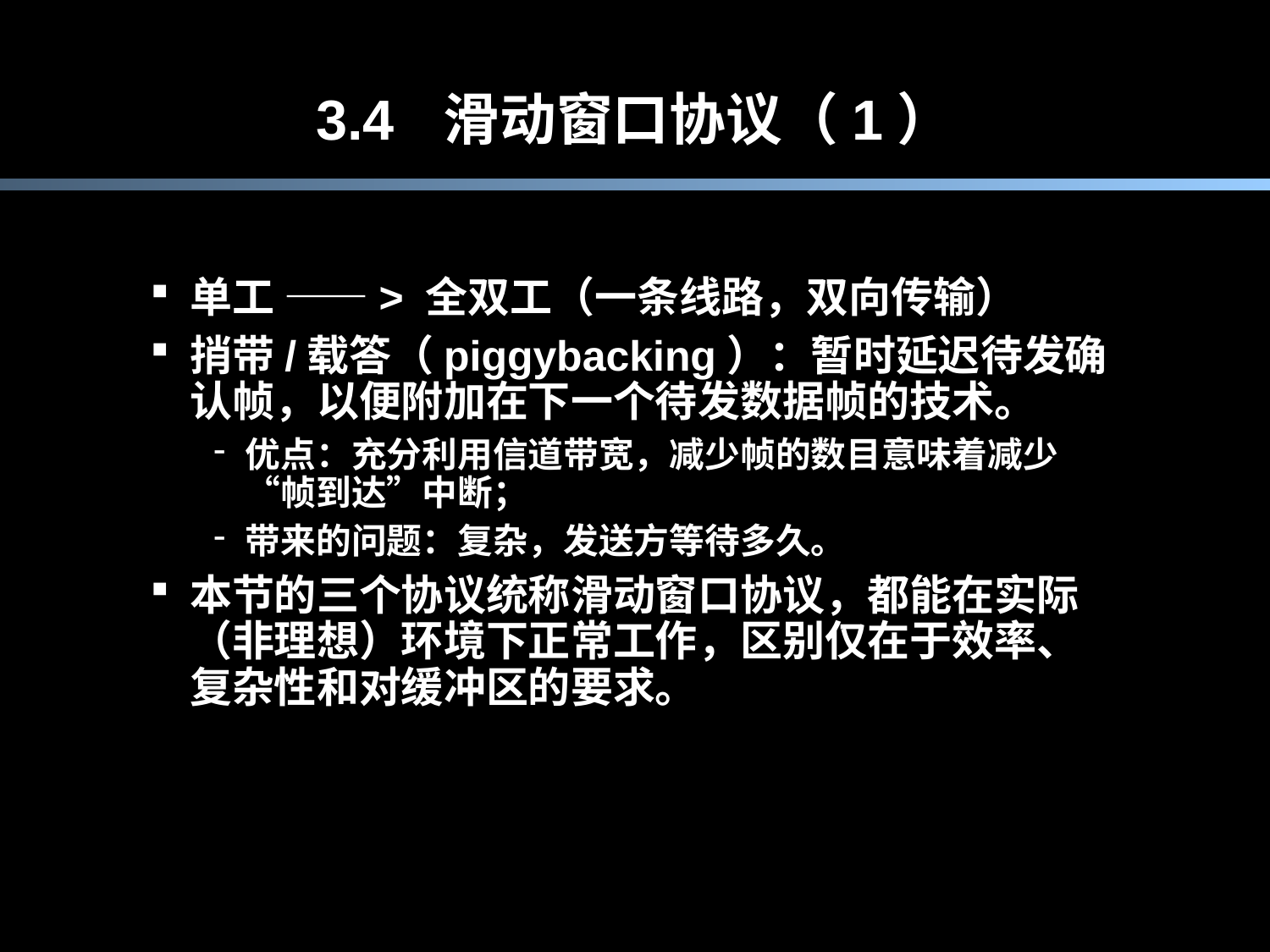

# 3.4	滑动窗口协议（1）
单工 ——> 全双工（一条线路，双向传输）
捎带/载答（piggybacking）：暂时延迟待发确认帧，以便附加在下一个待发数据帧的技术。
优点：充分利用信道带宽，减少帧的数目意味着减少   “帧到达”中断；
带来的问题：复杂，发送方等待多久。
本节的三个协议统称滑动窗口协议，都能在实际（非理想）环境下正常工作，区别仅在于效率、复杂性和对缓冲区的要求。